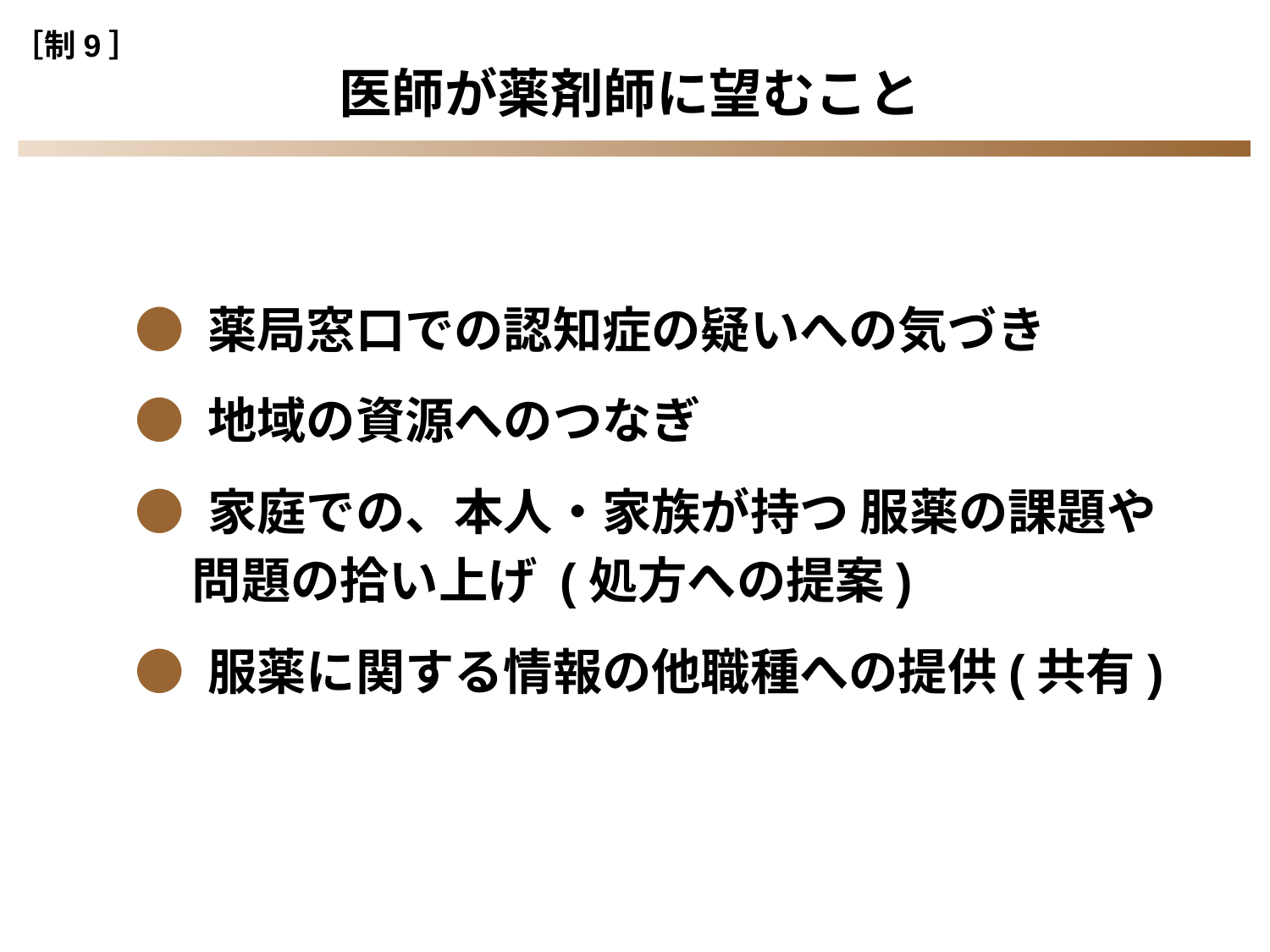

［制9］
医師が薬剤師に望むこと

● 薬局窓口での認知症の疑いへの気づき
● 地域の資源へのつなぎ
● 家庭での、本人・家族が持つ 服薬の課題や
    問題の拾い上げ (処方への提案)
● 服薬に関する情報の他職種への提供(共有)